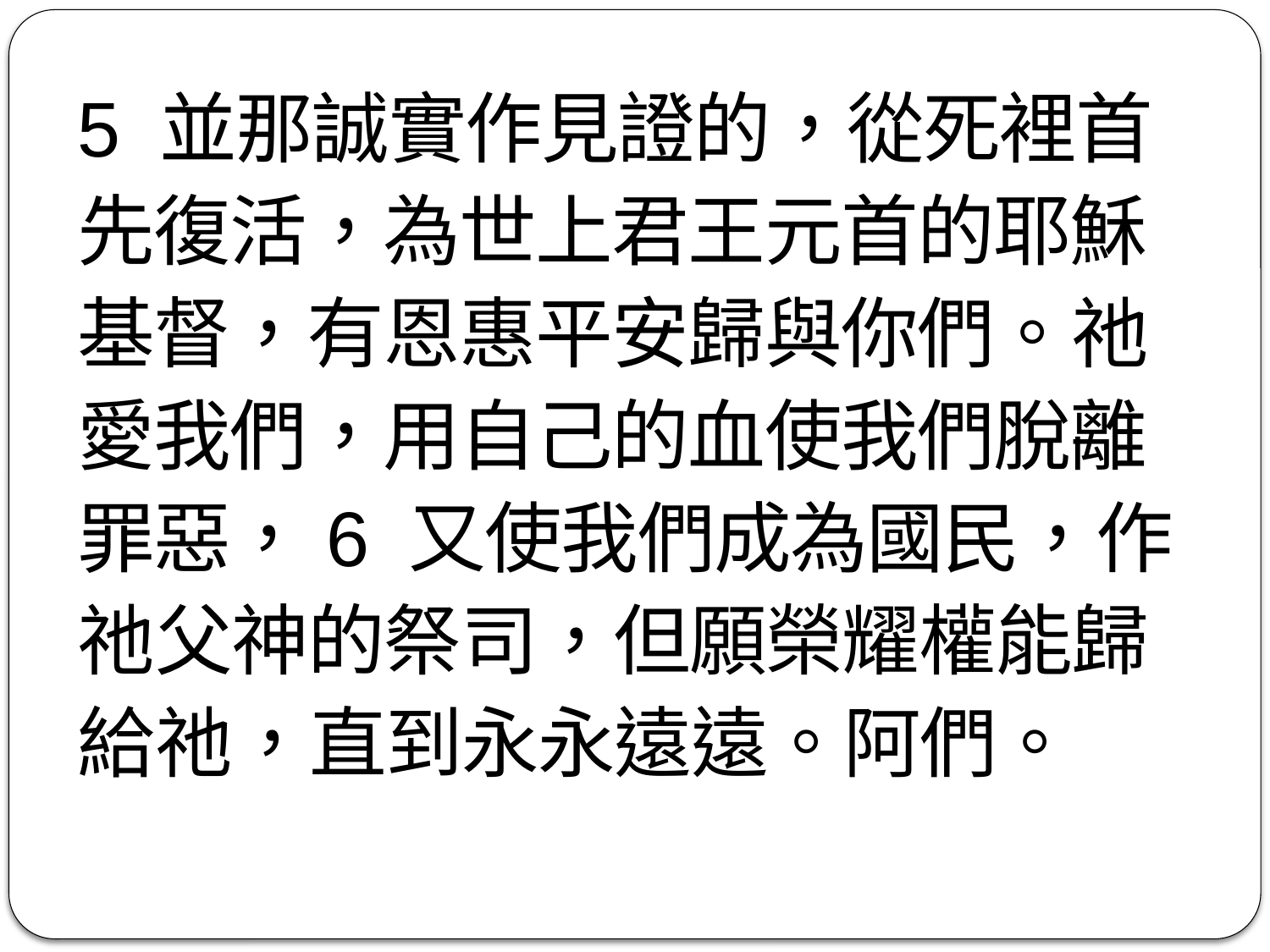

5 並那誠實作見證的，從死裡首先復活，為世上君王元首的耶穌基督，有恩惠平安歸與你們。祂愛我們，用自己的血使我們脫離罪惡，6 又使我們成為國民，作祂父神的祭司，但願榮耀權能歸給祂，直到永永遠遠。阿們。